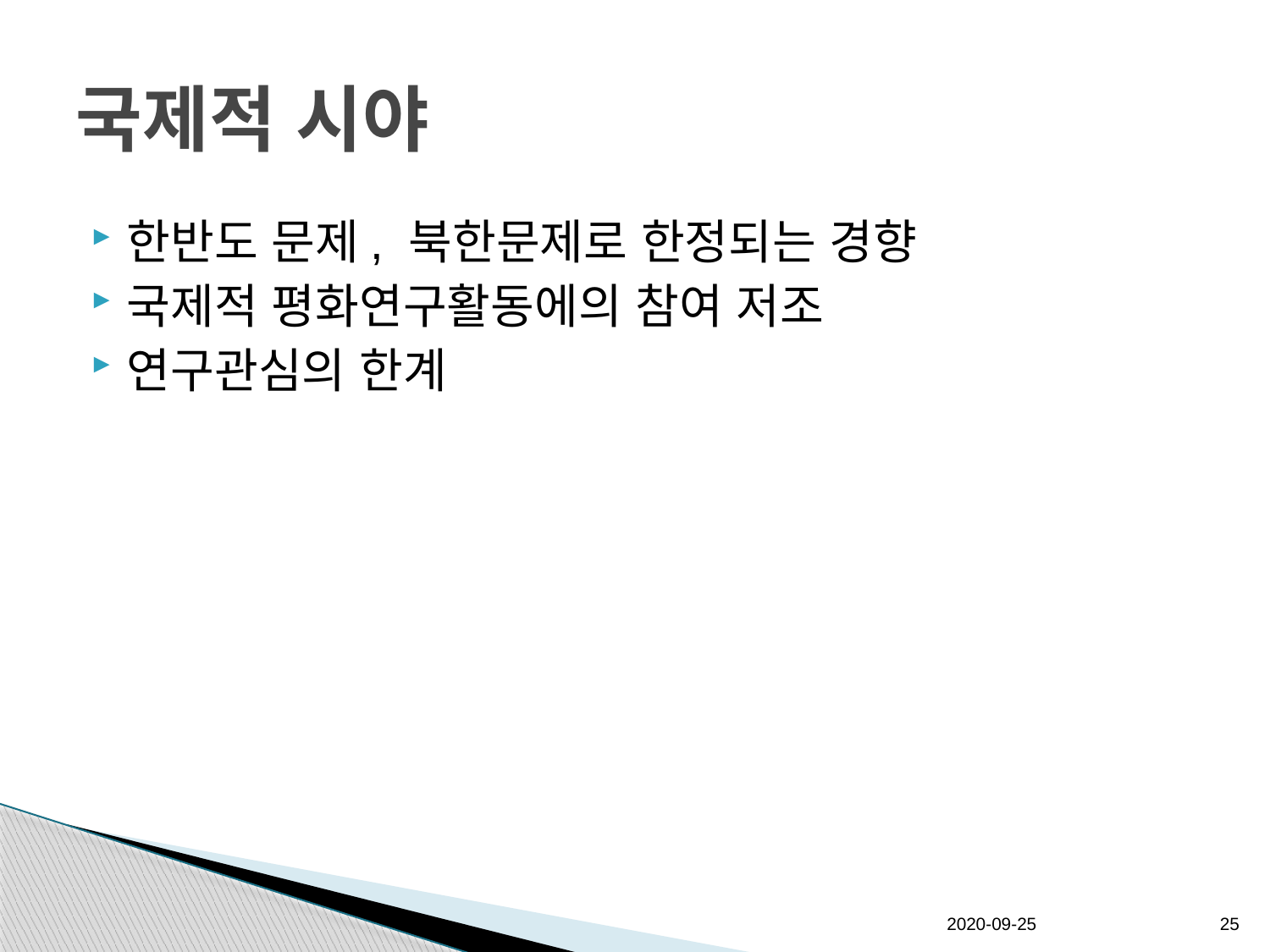

# 국제적 시야
한반도 문제, 북한문제로 한정되는 경향
국제적 평화연구활동에의 참여 저조
연구관심의 한계
2020-09-25
25